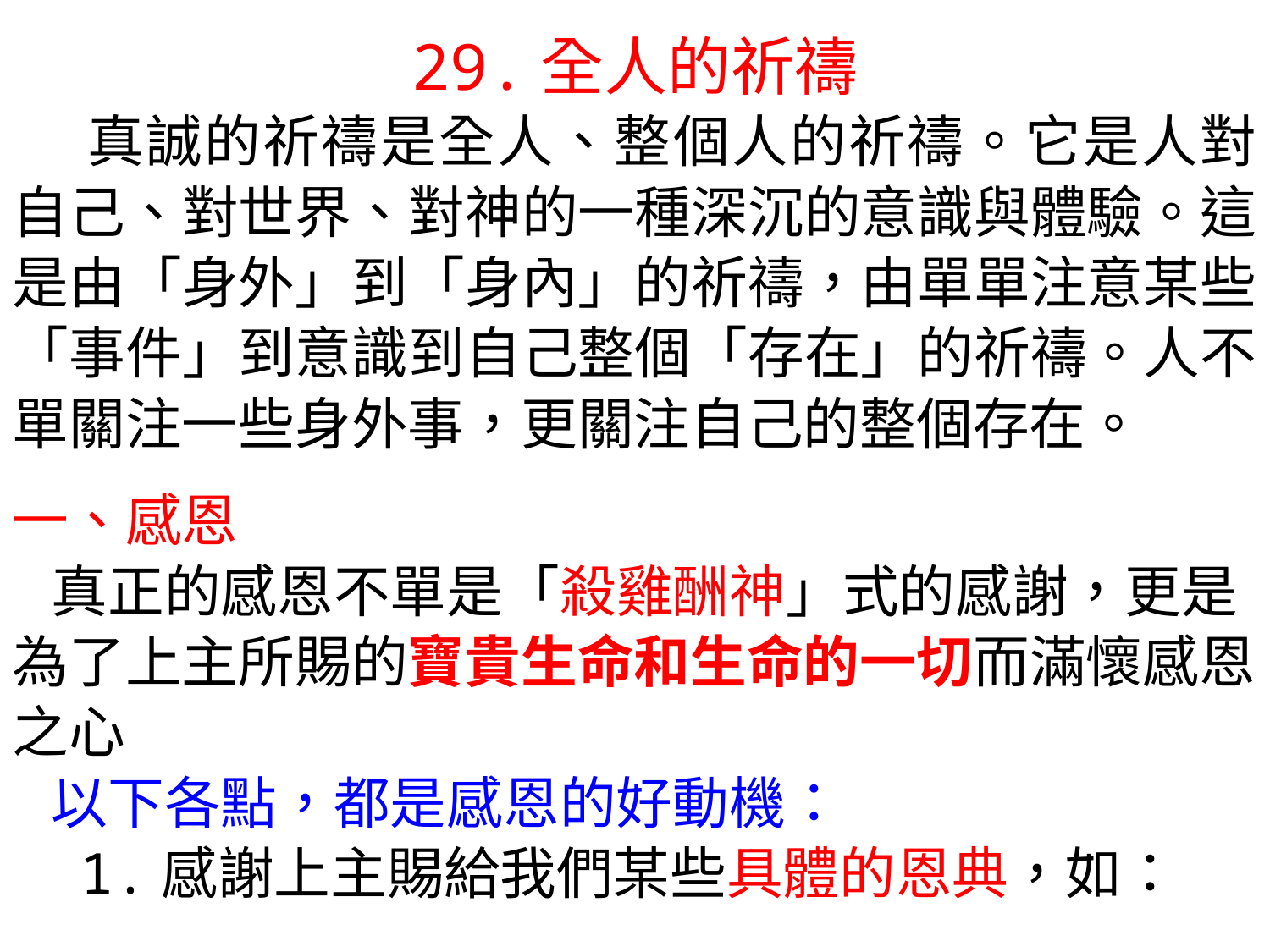

29.全人的祈禱
    真誠的祈禱是全人、整個人的祈禱。它是人對自己、對世界、對神的一種深沉的意識與體驗。這是由「身外」到「身內」的祈禱，由單單注意某些「事件」到意識到自己整個「存在」的祈禱。人不單關注一些身外事，更關注自己的整個存在。
一、感恩
  真正的感恩不單是「殺雞酬神」式的感謝，更是為了上主所賜的寶貴生命和生命的一切而滿懷感恩之心
  以下各點，都是感恩的好動機：
  1.感謝上主賜給我們某些具體的恩典，如：